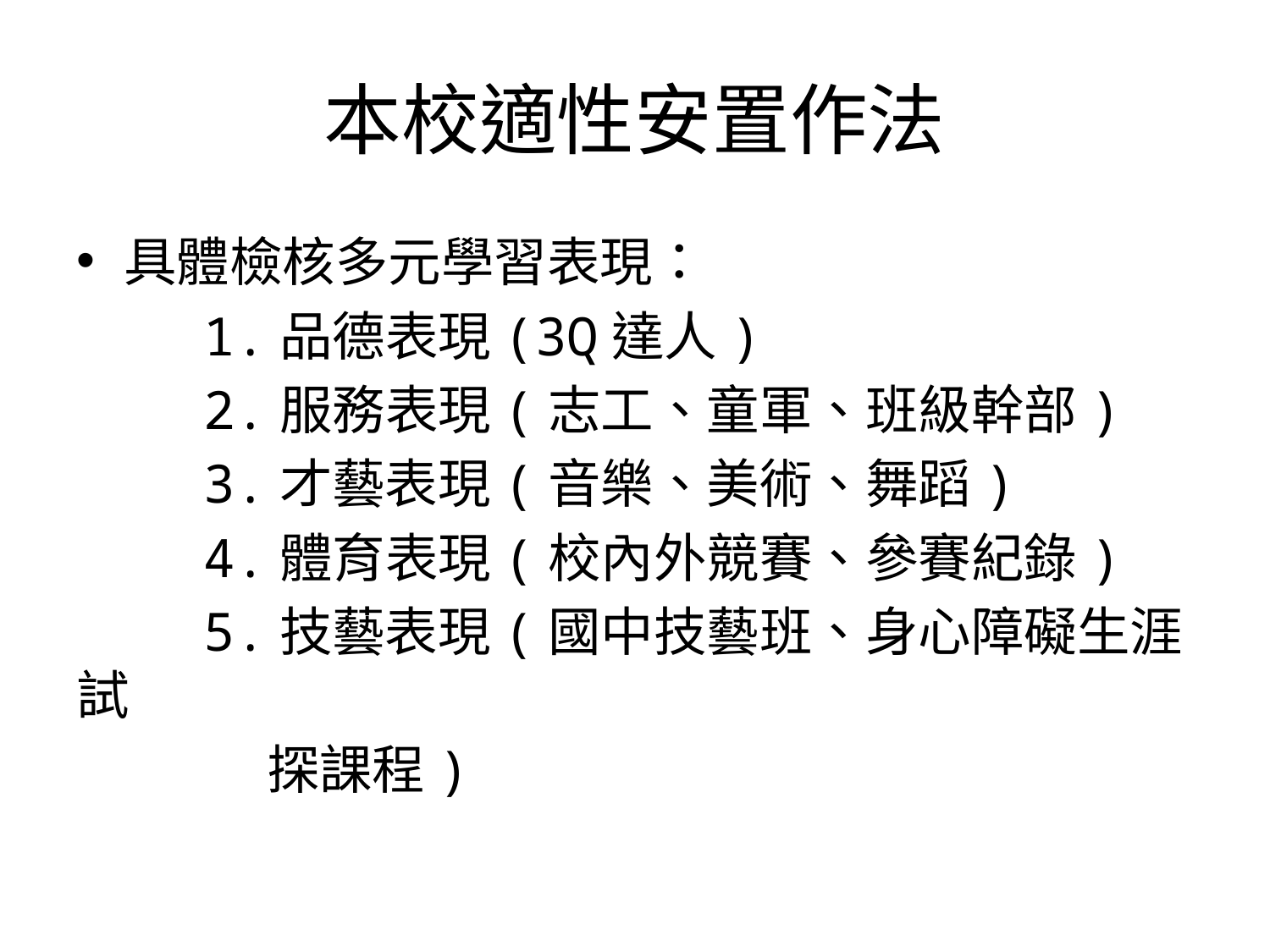

# 本校適性安置作法
具體檢核多元學習表現：
    1.品德表現(3Q達人)
    2.服務表現(志工、童軍、班級幹部)
    3.才藝表現(音樂、美術、舞蹈)
    4.體育表現(校內外競賽、參賽紀錄)
    5.技藝表現(國中技藝班、身心障礙生涯試
               探課程)